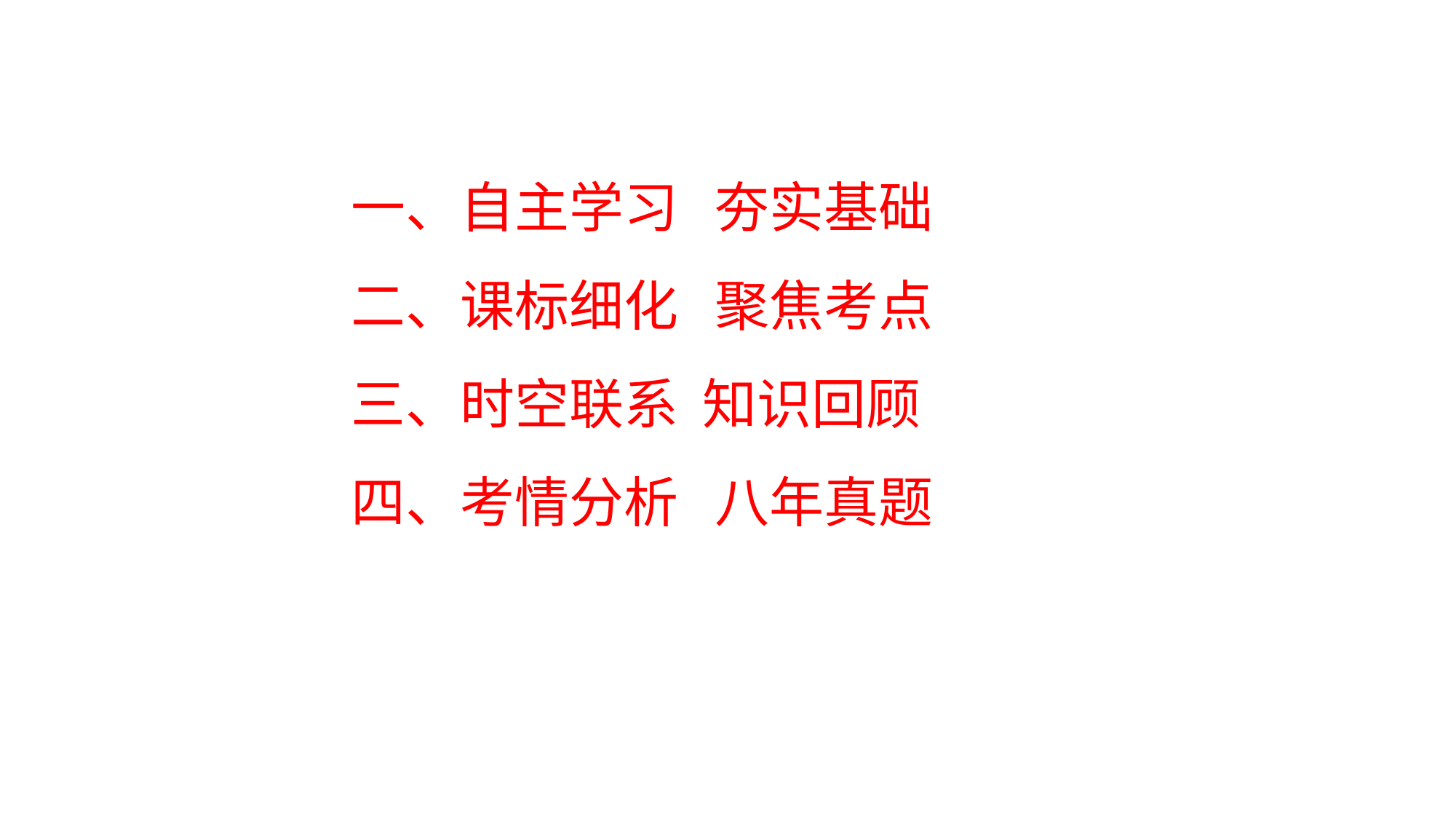

一、自主学习   夯实基础
二、课标细化   聚焦考点
三、时空联系  知识回顾
四、考情分析   八年真题